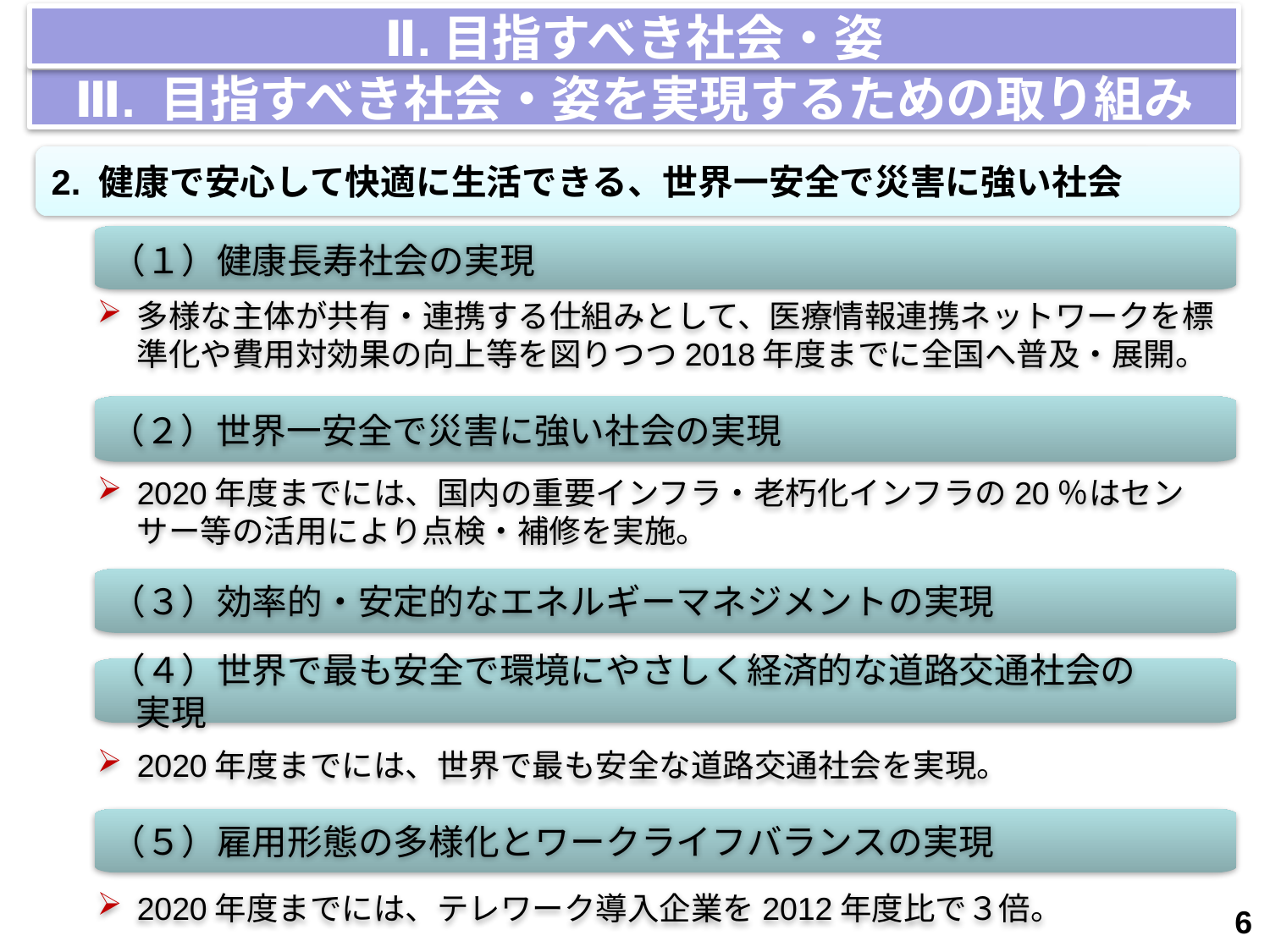

Ⅱ.目指すべき社会・姿
Ⅲ. 目指すべき社会・姿を実現するための取り組み
2. 健康で安心して快適に生活できる、世界一安全で災害に強い社会
（１）健康長寿社会の実現

多様な主体が共有・連携する仕組みとして、医療情報連携ネットワークを標準化や費用対効果の向上等を図りつつ2018年度までに全国へ普及・展開。

（２）世界一安全で災害に強い社会の実現
2020年度までには、国内の重要インフラ・老朽化インフラの20％はセンサー等の活用により点検・補修を実施。
（３）効率的・安定的なエネルギーマネジメントの実現

（４）世界で最も安全で環境にやさしく経済的な道路交通社会の実現

2020年度までには、世界で最も安全な道路交通社会を実現。
（５）雇用形態の多様化とワークライフバランスの実現

2020年度までには、テレワーク導入企業を2012年度比で３倍。
6